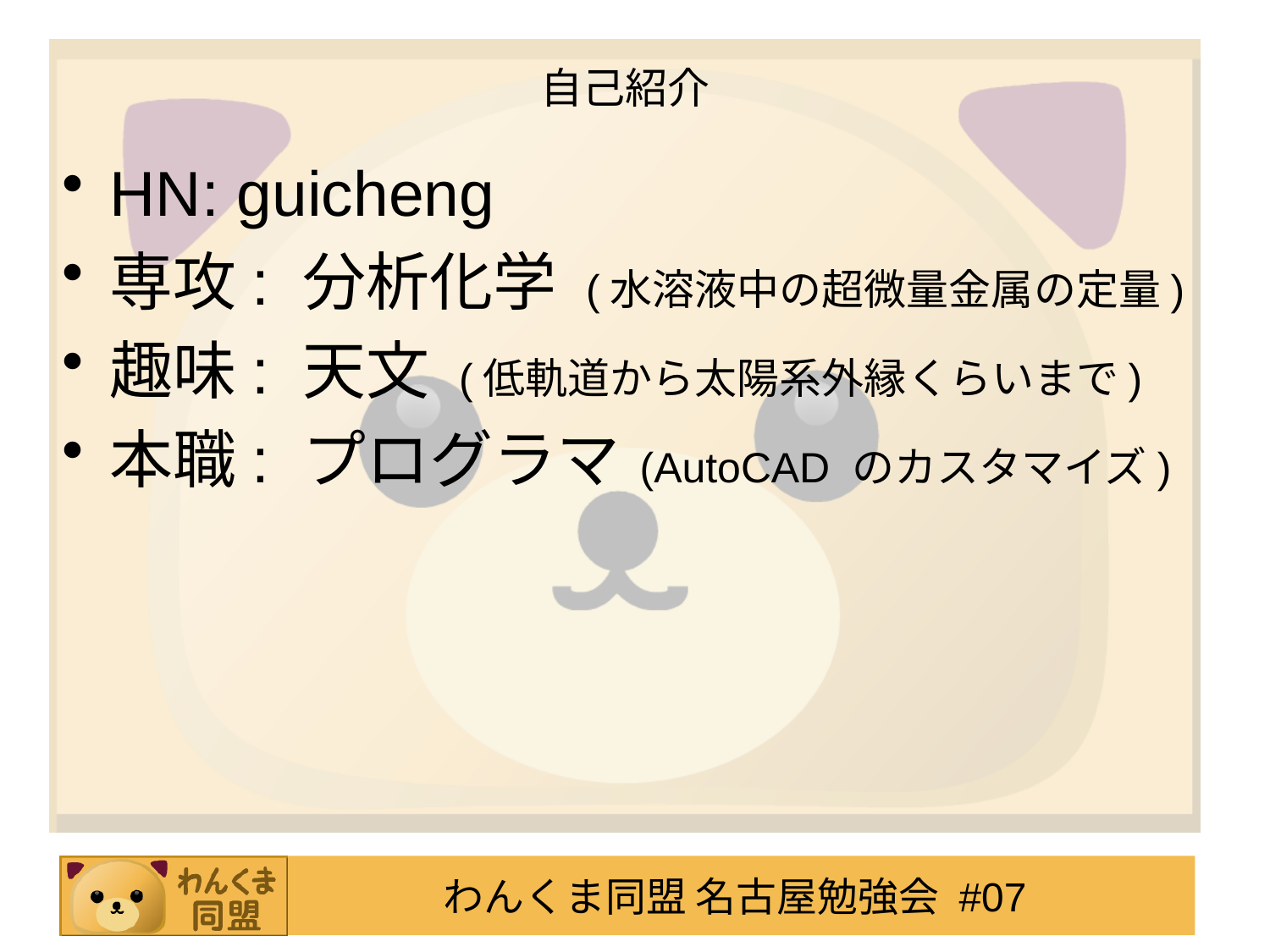

# 自己紹介
HN: guicheng
専攻: 分析化学 (水溶液中の超微量金属の定量)
趣味: 天文 (低軌道から太陽系外縁くらいまで)
本職: プログラマ (AutoCAD のカスタマイズ)